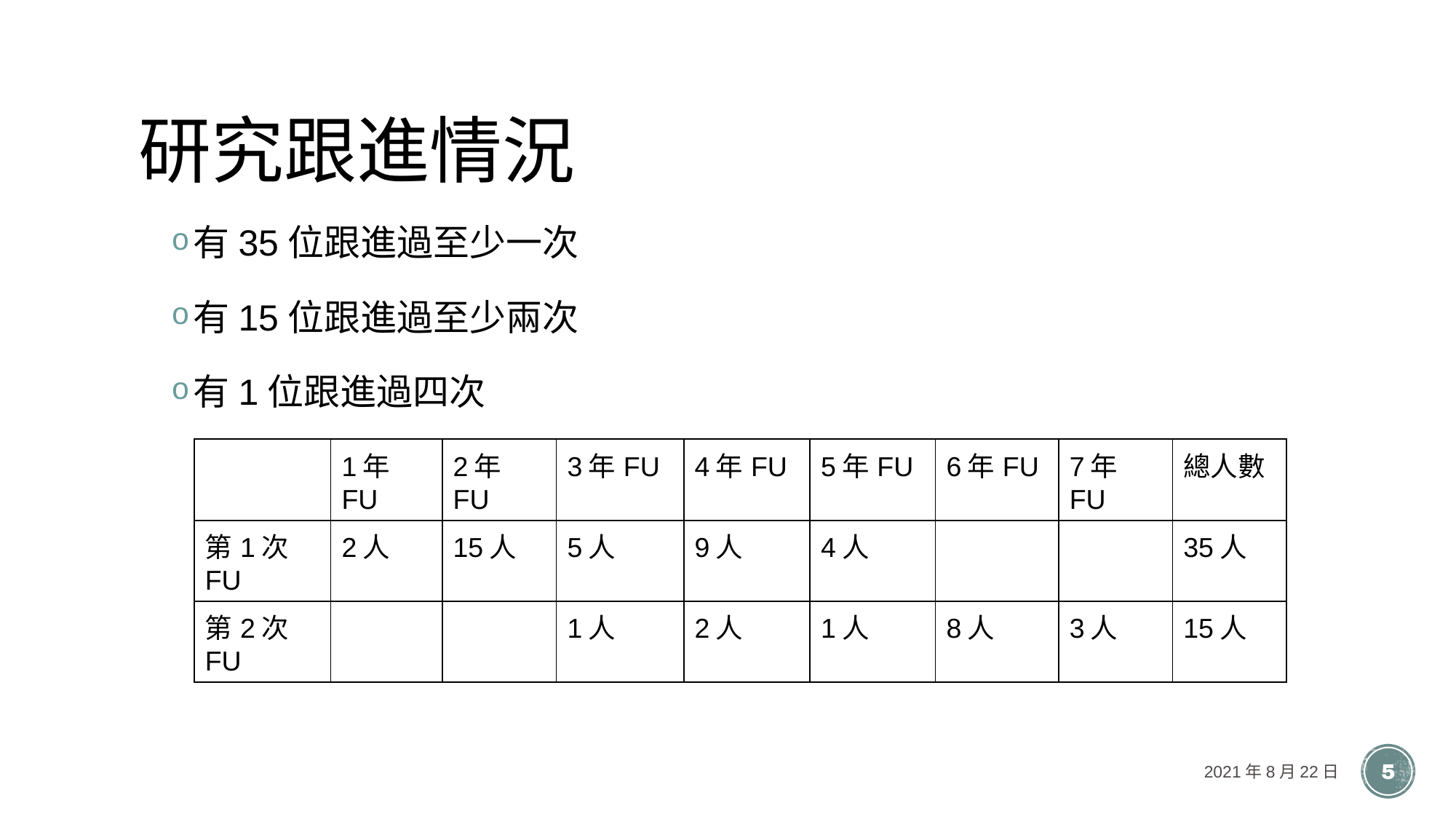

# 研究跟進情況
有35位跟進過至少一次
有15位跟進過至少兩次
有1位跟進過四次
|  | 1年FU | 2年FU | 3年FU | 4年FU | 5年FU | 6年FU | 7年FU | 總人數 |
| --- | --- | --- | --- | --- | --- | --- | --- | --- |
| 第1次FU | 2人 | 15人 | 5人 | 9人 | 4人 |  |  | 35人 |
| 第2次FU |  |  | 1人 | 2人 | 1人 | 8人 | 3人 | 15人 |
2021年8月22日
5